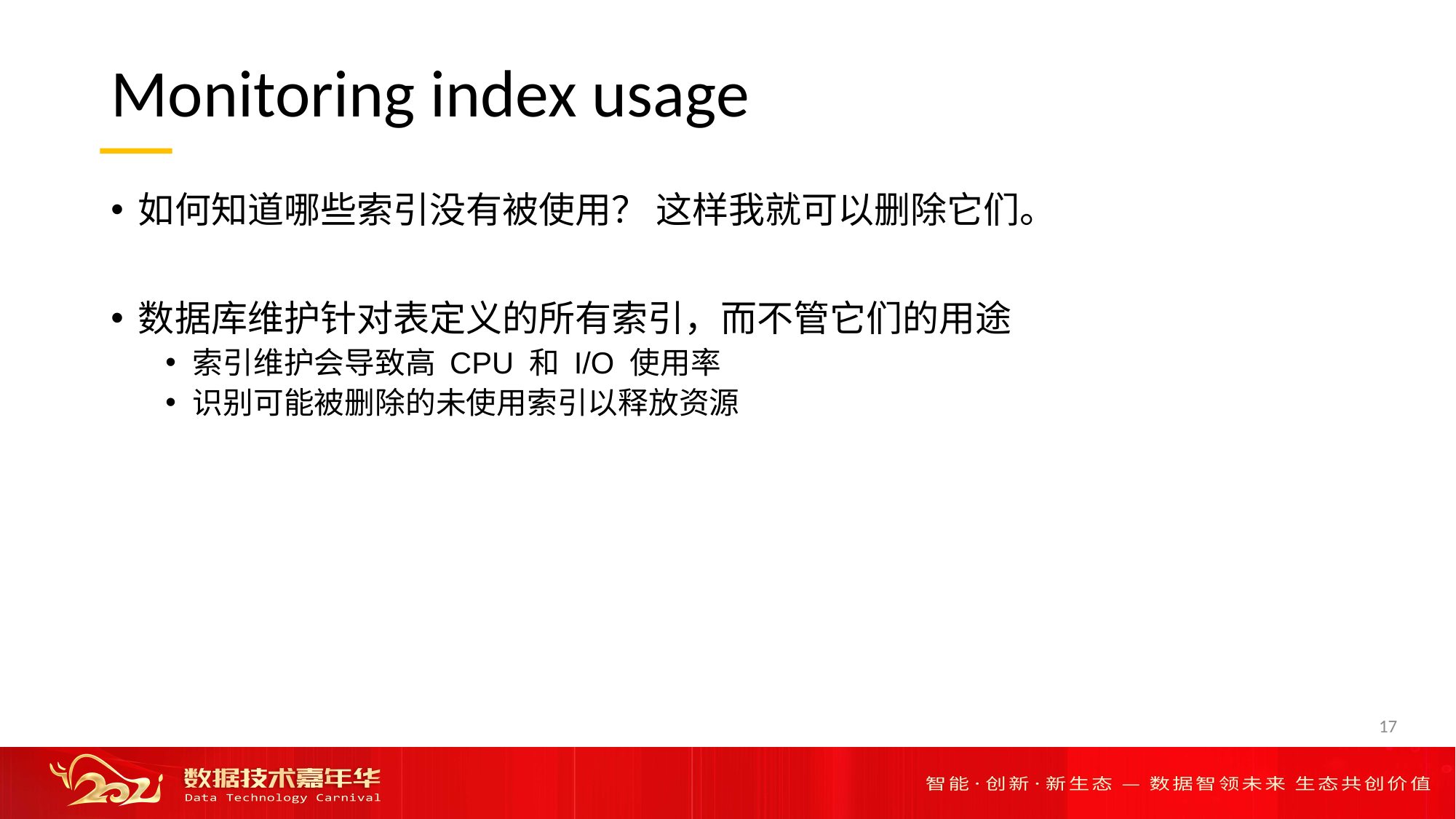

# Monitoring index usage
如何知道哪些索引没有被使用？ 这样我就可以删除它们。

数据库维护针对表定义的所有索引，而不管它们的用途
索引维护会导致高 CPU 和 I/O 使用率
识别可能被删除的未使用索引以释放资源
17